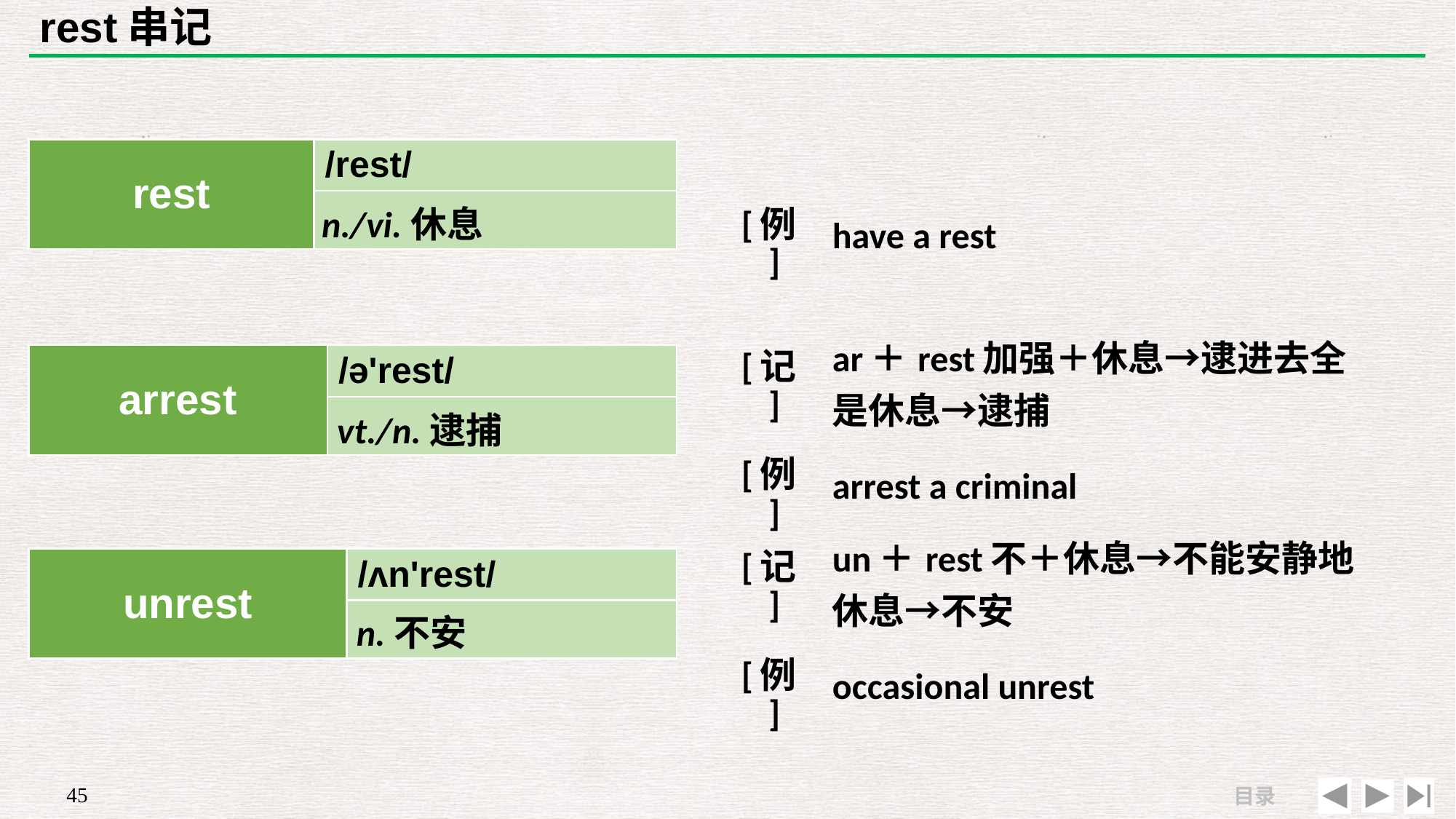

# rest串记

| rest | /rest/ |
| --- | --- |
|  |  |
|  |  |
| --- | --- |
| [例] | have a rest |
n./vi.休息
| [记] | ar＋rest加强＋休息→逮进去全是休息→逮捕 |
| --- | --- |
| [例] | arrest a criminal |
| arrest | /ə'rest/ |
| --- | --- |
|  |  |
vt./n.逮捕
| [记] | un＋rest不＋休息→不能安静地休息→不安 |
| --- | --- |
| [例] | occasional unrest |
| unrest | /ʌn'rest/ |
| --- | --- |
|  |  |
n.不安